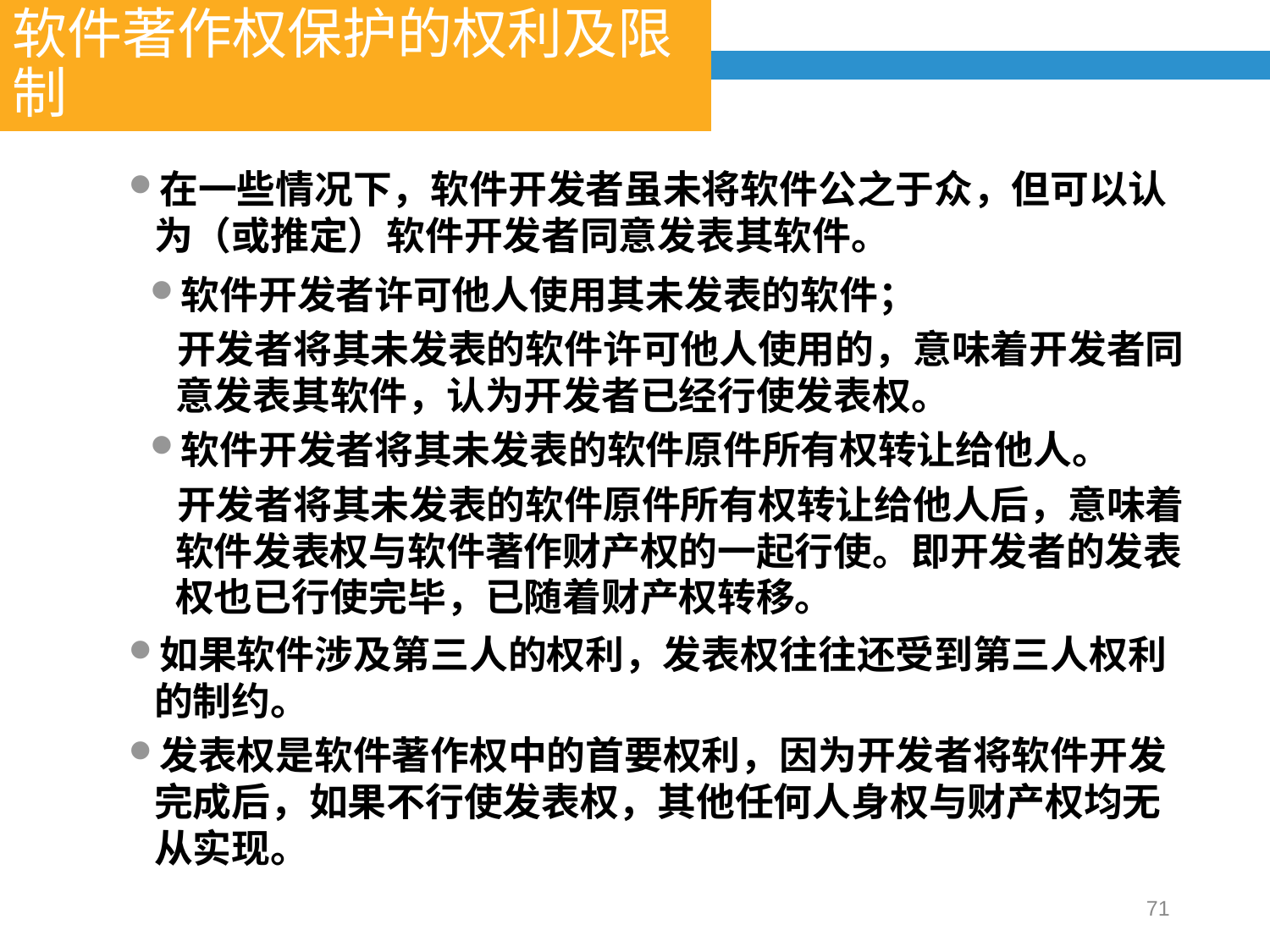

软件著作权保护的权利及限制
在一些情况下，软件开发者虽未将软件公之于众，但可以认为（或推定）软件开发者同意发表其软件。
软件开发者许可他人使用其未发表的软件；
  开发者将其未发表的软件许可他人使用的，意味着开发者同意发表其软件，认为开发者已经行使发表权。
软件开发者将其未发表的软件原件所有权转让给他人。
  开发者将其未发表的软件原件所有权转让给他人后，意味着软件发表权与软件著作财产权的一起行使。即开发者的发表权也已行使完毕，已随着财产权转移。
如果软件涉及第三人的权利，发表权往往还受到第三人权利的制约。
发表权是软件著作权中的首要权利，因为开发者将软件开发完成后，如果不行使发表权，其他任何人身权与财产权均无从实现。
71